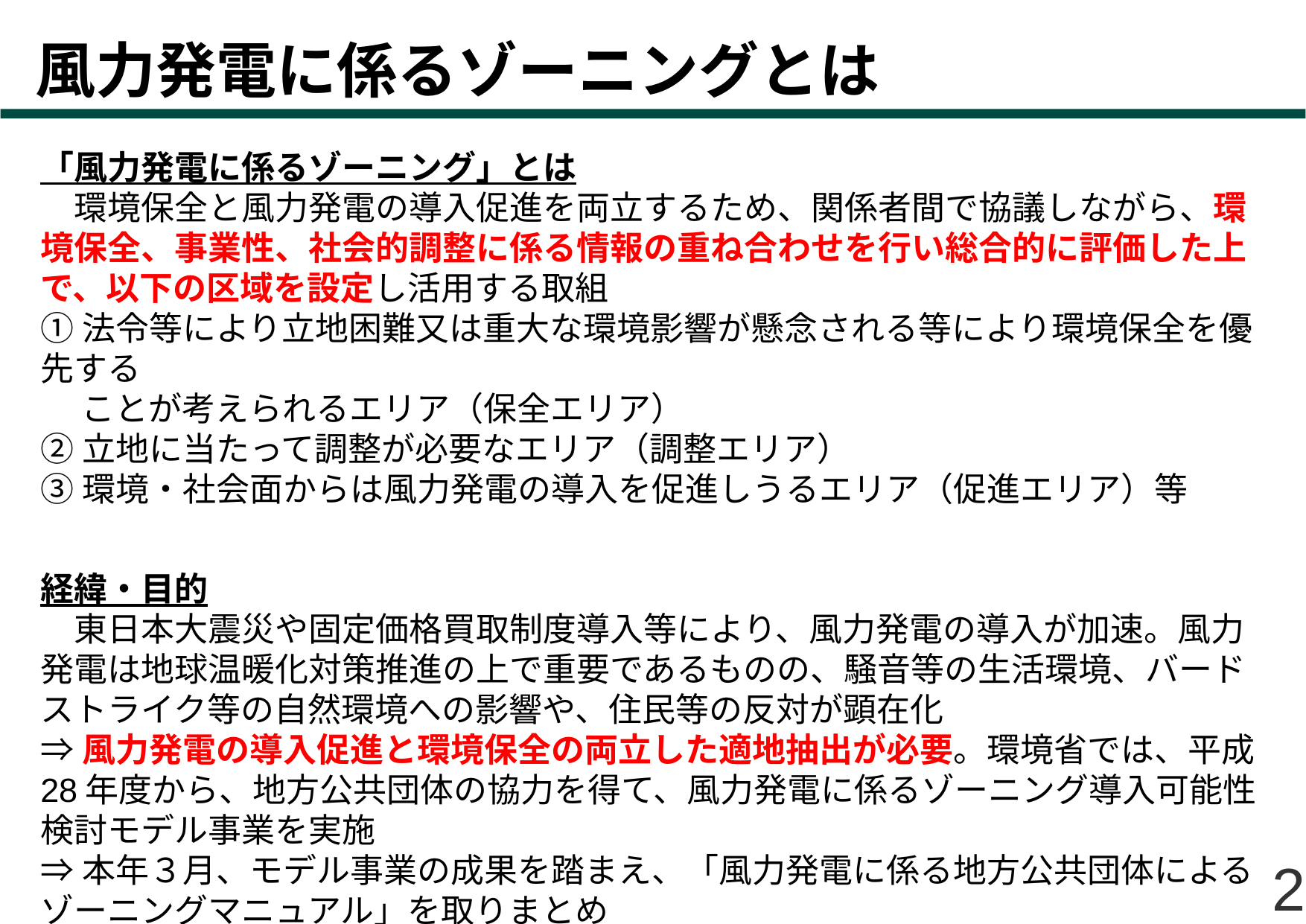

# 風力発電に係るゾーニングとは
「風力発電に係るゾーニング」とは
　環境保全と風力発電の導入促進を両立するため、関係者間で協議しながら、環境保全、事業性、社会的調整に係る情報の重ね合わせを行い総合的に評価した上で、以下の区域を設定し活用する取組
①法令等により立地困難又は重大な環境影響が懸念される等により環境保全を優先する
　 ことが考えられるエリア（保全エリア）
②立地に当たって調整が必要なエリア（調整エリア）
③環境・社会面からは風力発電の導入を促進しうるエリア（促進エリア）等

経緯・目的
　東日本大震災や固定価格買取制度導入等により、風力発電の導入が加速。風力発電は地球温暖化対策推進の上で重要であるものの、騒音等の生活環境、バードストライク等の自然環境への影響や、住民等の反対が顕在化
⇒風力発電の導入促進と環境保全の両立した適地抽出が必要。環境省では、平成28年度から、地方公共団体の協力を得て、風力発電に係るゾーニング導入可能性検討モデル事業を実施
⇒本年３月、モデル事業の成果を踏まえ、「風力発電に係る地方公共団体によるゾーニングマニュアル」を取りまとめ